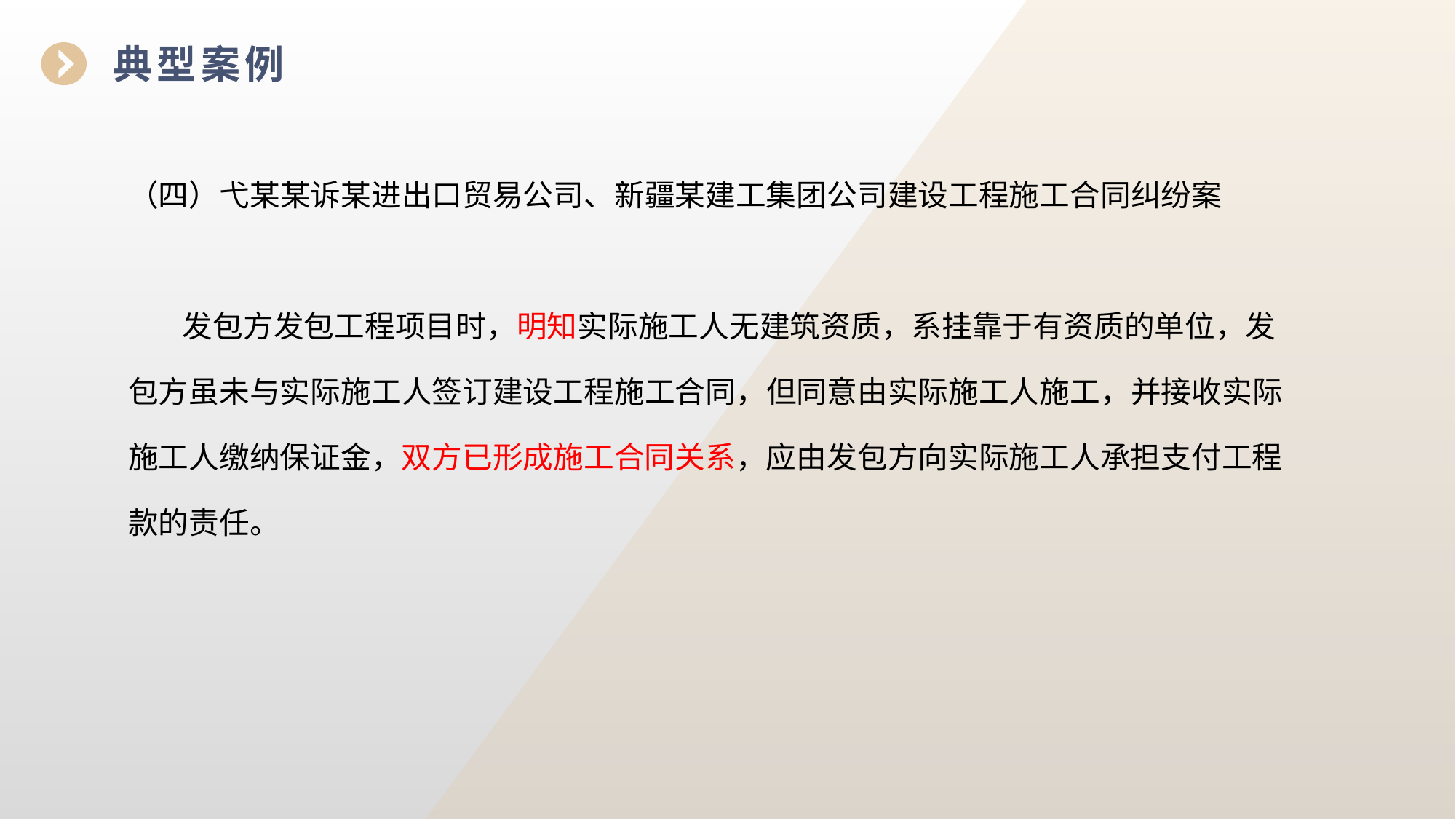

典型案例

（四）弋某某诉某进出口贸易公司、新疆某建工集团公司建设工程施工合同纠纷案

       发包方发包工程项目时，明知实际施工人无建筑资质，系挂靠于有资质的单位，发包方虽未与实际施工人签订建设工程施工合同，但同意由实际施工人施工，并接收实际施工人缴纳保证金，双方已形成施工合同关系，应由发包方向实际施工人承担支付工程款的责任。